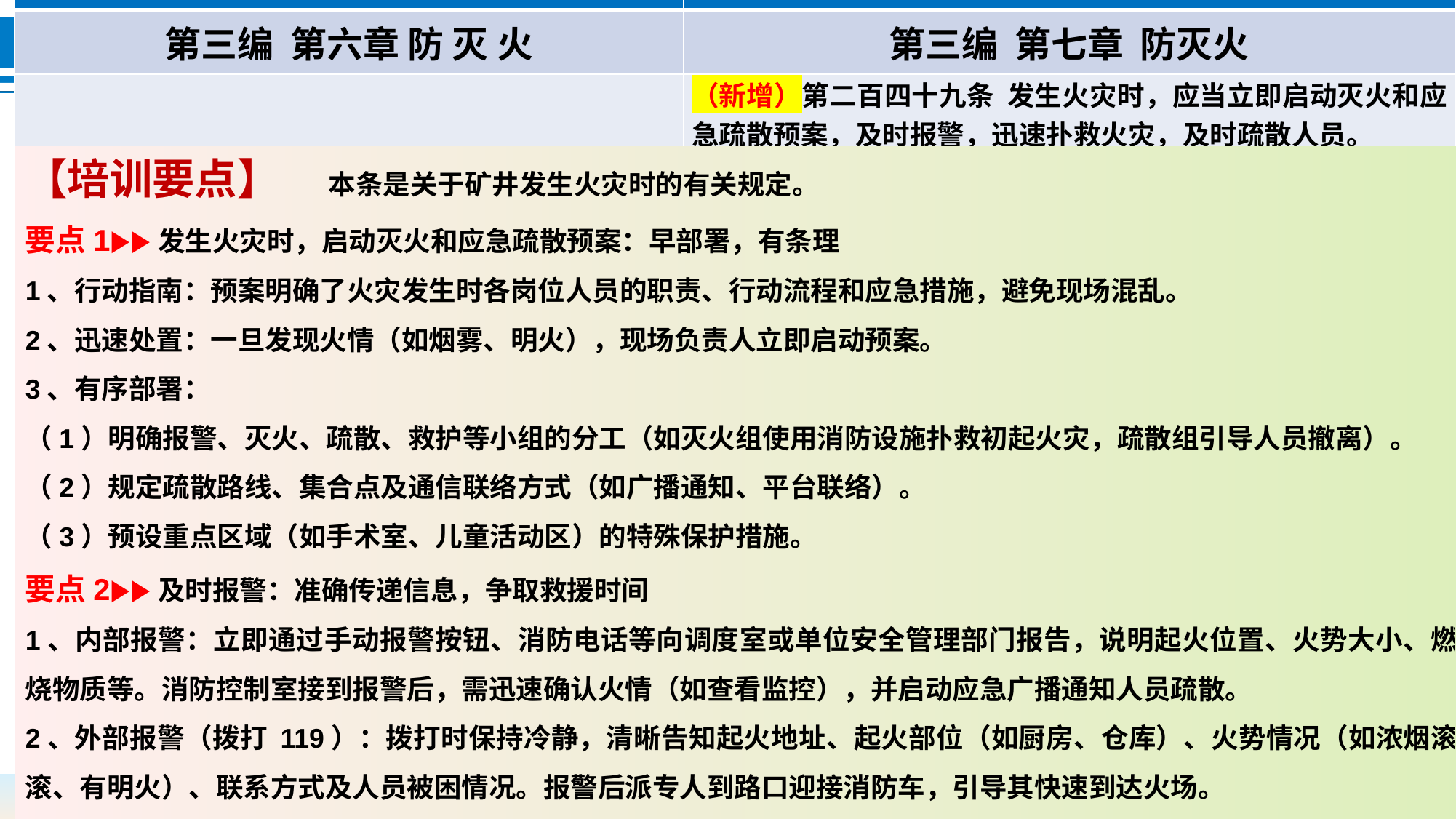

| 《煤矿安全规程》（2022版） | 《煤矿安全规程》（2025版） |
| --- | --- |
| 第三编 第六章 防 灭 火 | 第三编 第七章 防灭火 |
|  | （新增）第二百四十九条 发生火灾时，应当立即启动灭火和应急疏散预案，及时报警，迅速扑救火灾，及时疏散人员。 |
【培训要点】      本条是关于矿井发生火灾时的有关规定。
要点1▶▶发生火灾时，启动灭火和应急疏散预案：早部署，有条理
1、行动指南：预案明确了火灾发生时各岗位人员的职责、行动流程和应急措施，避免现场混乱。
2、迅速处置：一旦发现火情（如烟雾、明火），现场负责人立即启动预案。
3、有序部署：
（1）明确报警、灭火、疏散、救护等小组的分工（如灭火组使用消防设施扑救初起火灾，疏散组引导人员撤离）。
（2）规定疏散路线、集合点及通信联络方式（如广播通知、平台联络）。
（3）预设重点区域（如手术室、儿童活动区）的特殊保护措施。
要点2▶▶及时报警：准确传递信息，争取救援时间
1、内部报警：立即通过手动报警按钮、消防电话等向调度室或单位安全管理部门报告，说明起火位置、火势大小、燃烧物质等。消防控制室接到报警后，需迅速确认火情（如查看监控），并启动应急广播通知人员疏散。
2、外部报警（拨打 119）：拨打时保持冷静，清晰告知起火地址、起火部位（如厨房、仓库）、火势情况（如浓烟滚滚、有明火）、联系方式及人员被困情况。报警后派专人到路口迎接消防车，引导其快速到达火场。